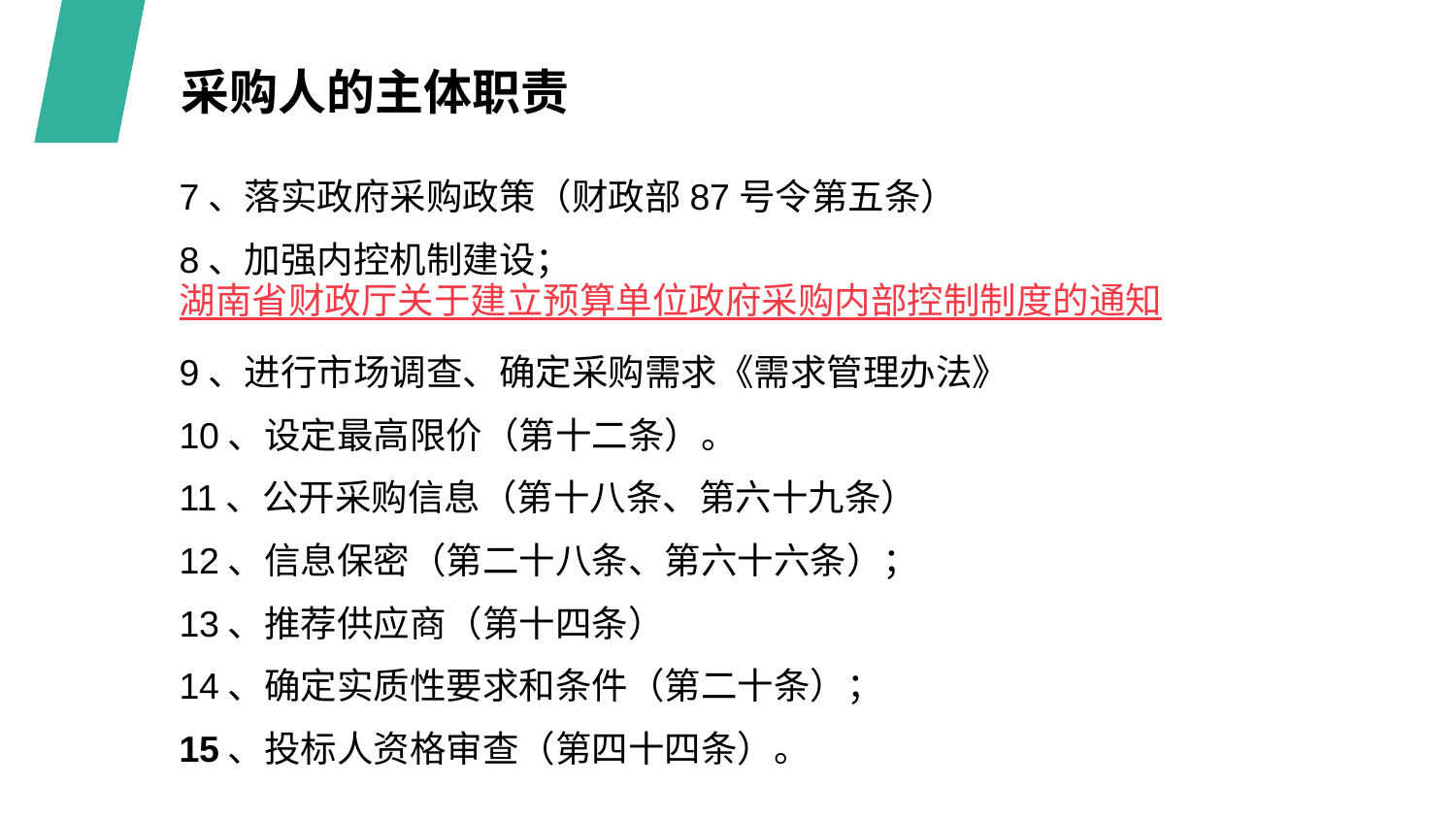

采购人的主体职责
7、落实政府采购政策（财政部87号令第五条）
8、加强内控机制建设；湖南省财政厅关于建立预算单位政府采购内部控制制度的通知
9、进行市场调查、确定采购需求《需求管理办法》
10、设定最高限价（第十二条）。
11、公开采购信息（第十八条、第六十九条）
12、信息保密（第二十八条、第六十六条）；
13、推荐供应商（第十四条）
14、确定实质性要求和条件（第二十条）；
15、投标人资格审查（第四十四条）。